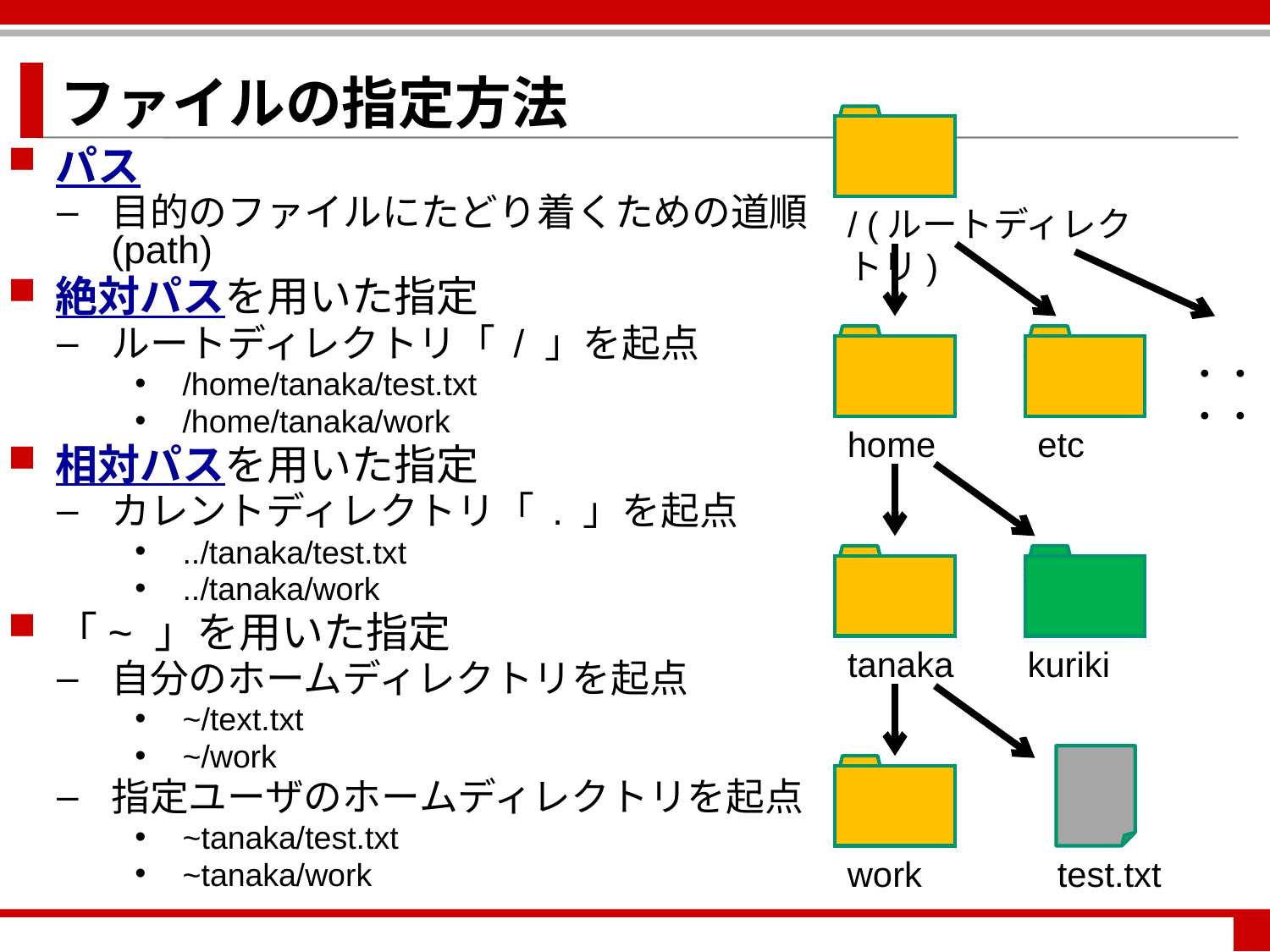

ファイルの指定方法

/ (ルートディレクトリ)

・・・・
home
etc

tanaka
kuriki

work
test.txt
パス
目的のファイルにたどり着くための道順 (path)
絶対パスを用いた指定
ルートディレクトリ「 / 」を起点
/home/tanaka/test.txt
/home/tanaka/work
相対パスを用いた指定
カレントディレクトリ「 . 」を起点
../tanaka/test.txt
../tanaka/work
「~ 」を用いた指定
自分のホームディレクトリを起点
~/text.txt
~/work
指定ユーザのホームディレクトリを起点
~tanaka/test.txt
~tanaka/work